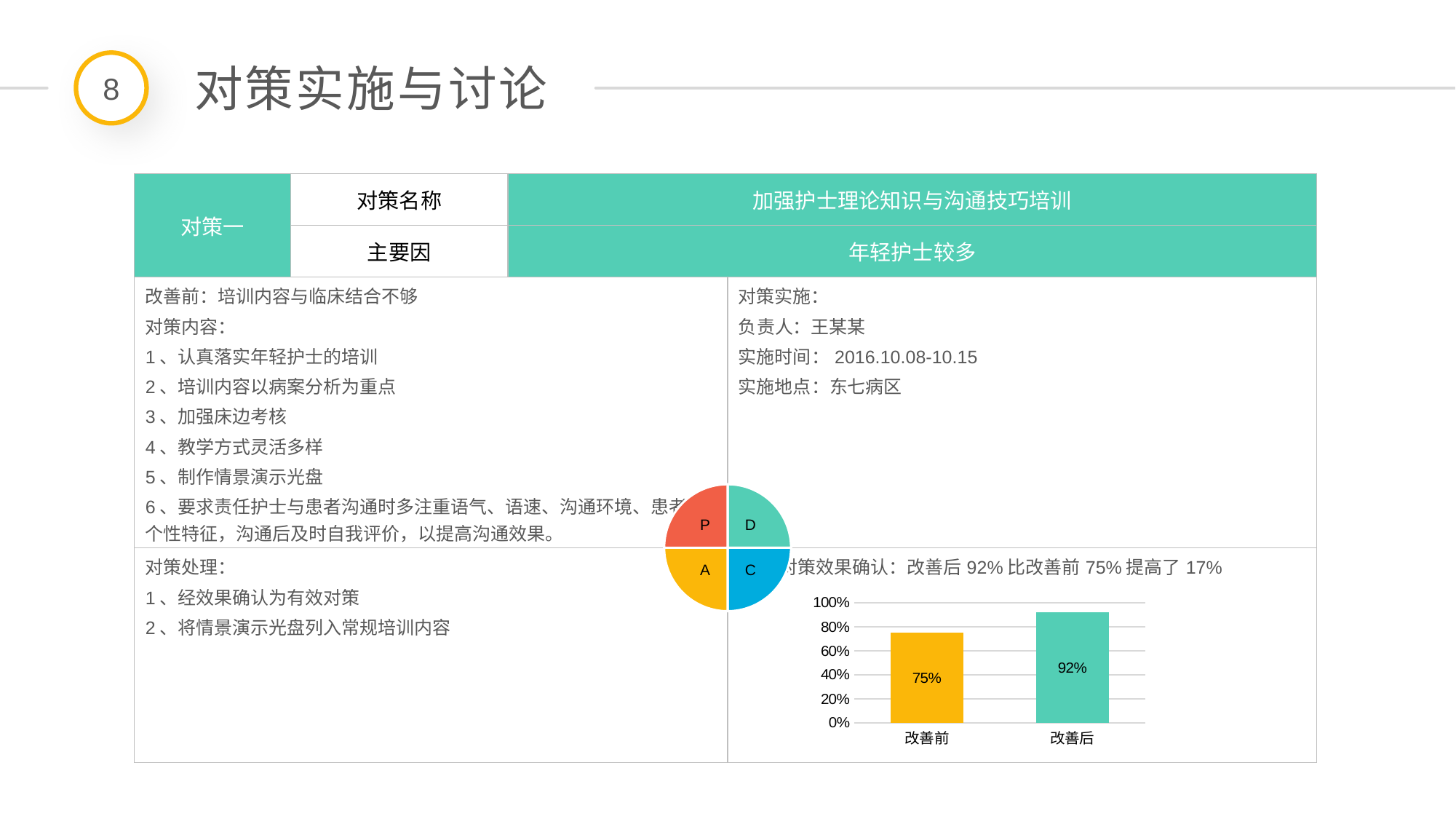

8
对策实施与讨论
| 对策一 | 对策名称 | 加强护士理论知识与沟通技巧培训 |  |
| --- | --- | --- | --- |
|  | 主要因 | 年轻护士较多 |  |
| 改善前：培训内容与临床结合不够 对策内容： 1、认真落实年轻护士的培训 2、培训内容以病案分析为重点 3、加强床边考核 4、教学方式灵活多样 5、制作情景演示光盘 6、要求责任护士与患者沟通时多注重语气、语速、沟通环境、患者的个性特征，沟通后及时自我评价，以提高沟通效果。 |  |  | 对策实施： 负责人：王某某 实施时间：2016.10.08-10.15 实施地点：东七病区 |
| 对策处理： 1、经效果确认为有效对策 2、将情景演示光盘列入常规培训内容 |  |  | 对策效果确认：改善后92%比改善前75%提高了17% |

### Chart

| Category |  |
|---|---|

### Chart

| Category |  |
|---|---|
| 改善前 | 0.7500000000000001 |
| 改善后 | 0.92 |
延时符